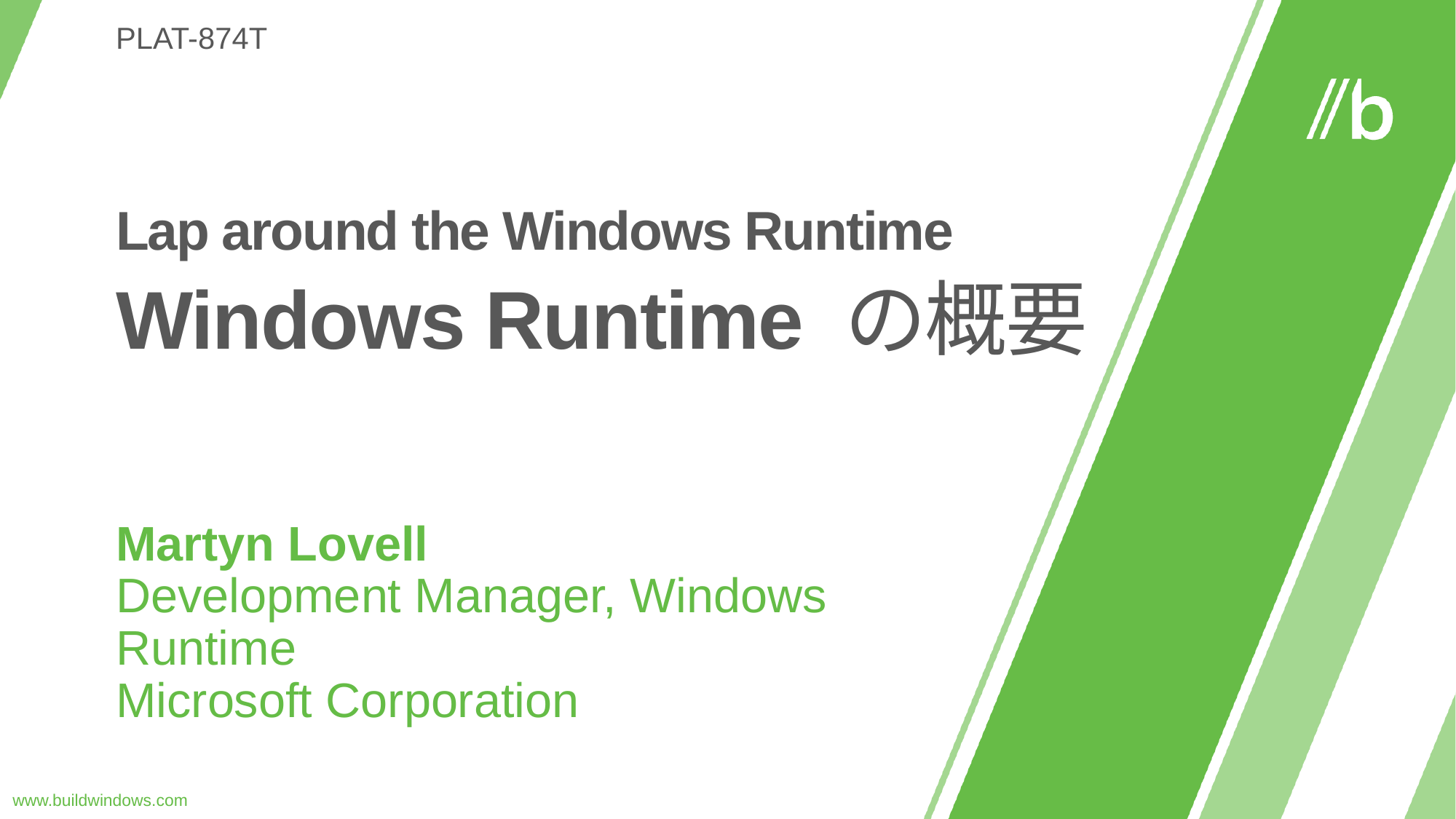

PLAT-874T
# Lap around the Windows Runtime Windows Runtime の概要
Martyn Lovell
Development Manager, Windows Runtime
Microsoft Corporation